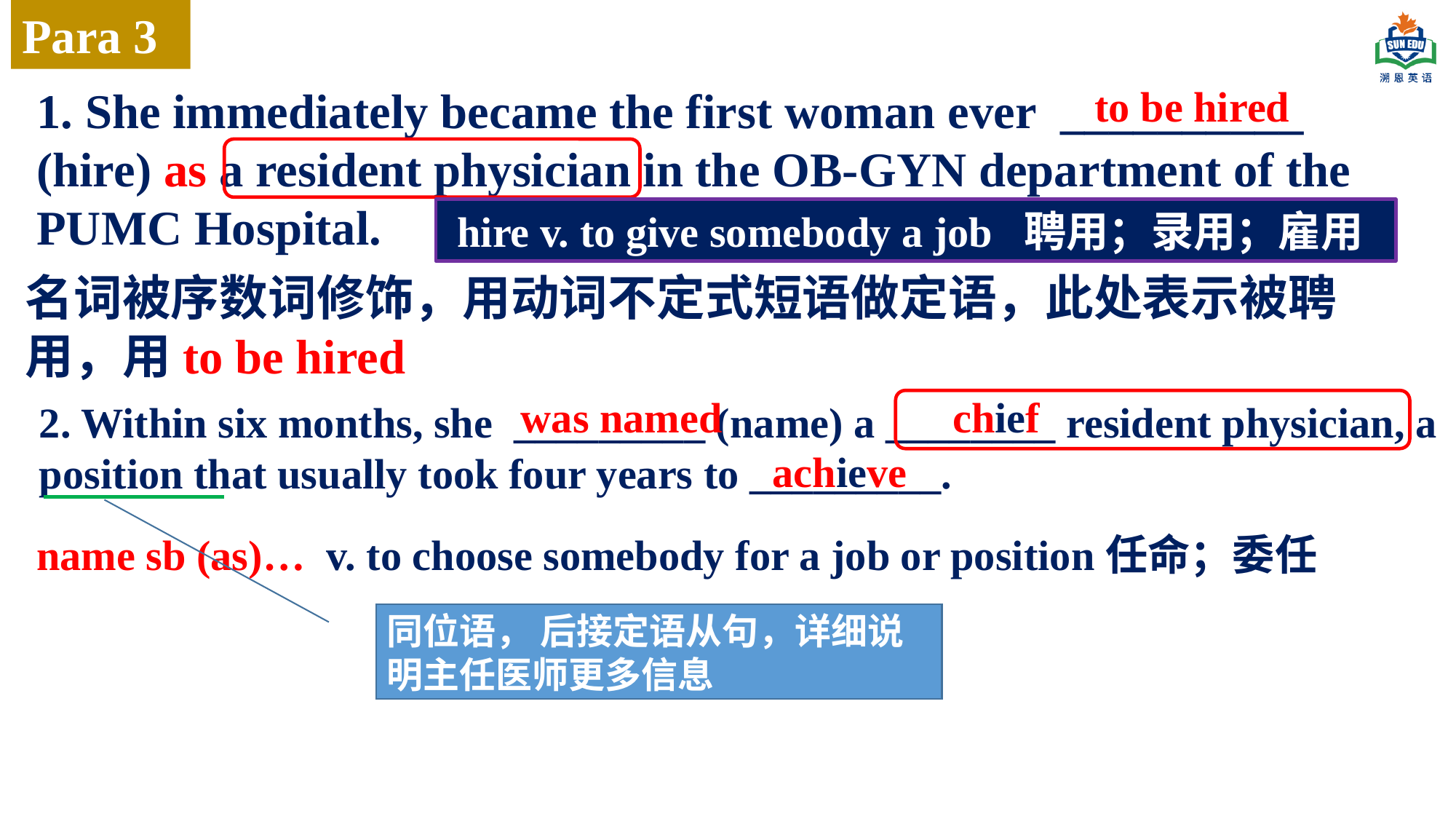

Para 3
1. She immediately became the first woman ever  __________  (hire) as a resident physician in the OB-GYN department of the PUMC Hospital.
to be hired

 hire v. to give somebody a job  聘用；录用；雇用
名词被序数词修饰，用动词不定式短语做定语，此处表示被聘用，用to be hired
was named
chief
2. Within six months, she  _________ (name) a ________ resident physician, a position that usually took four years to _________.

achieve

name sb (as)…  v. to choose somebody for a job or position任命；委任
同位语， 后接定语从句，详细说明主任医师更多信息